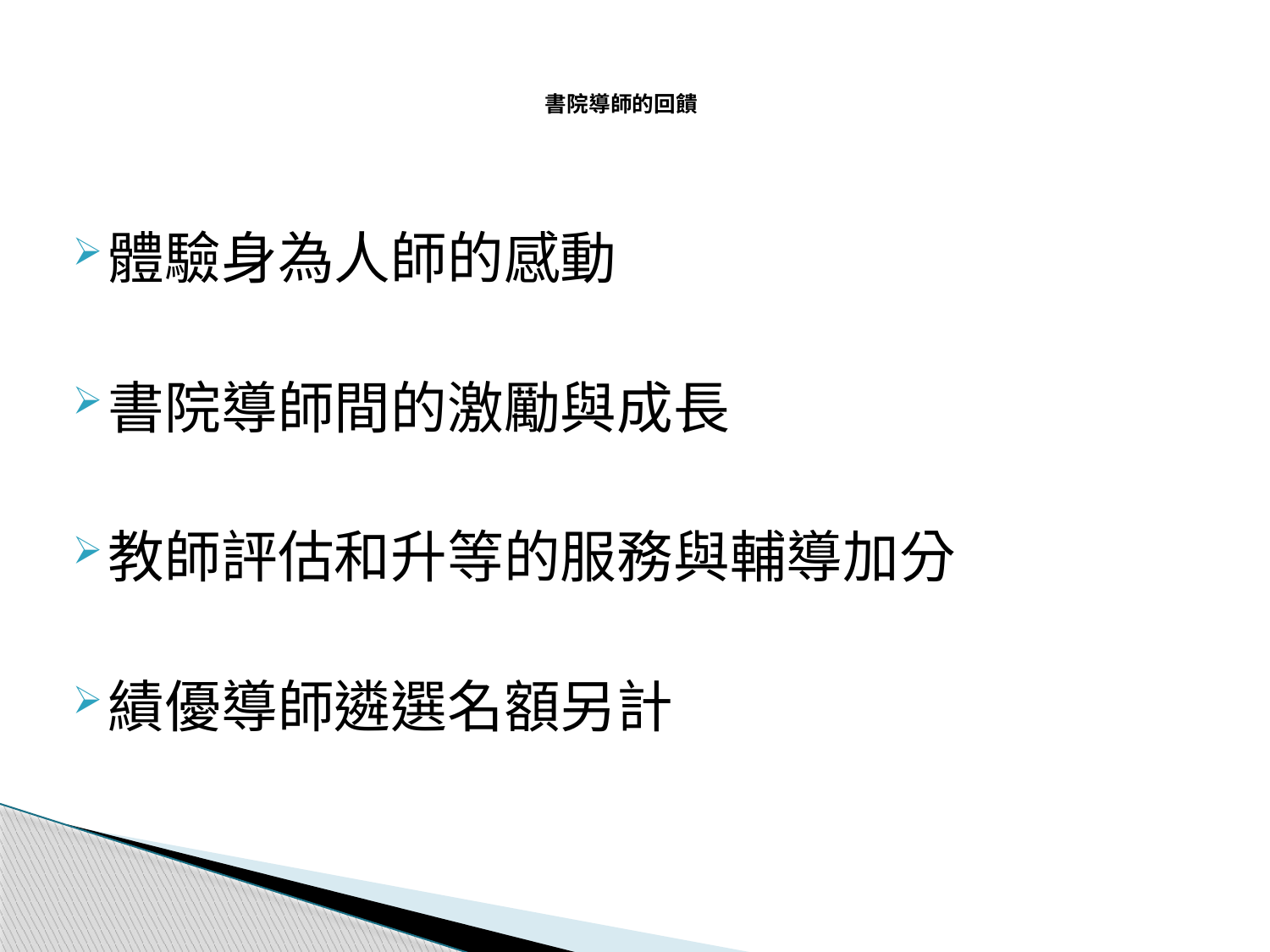

# 書院導師的回饋
體驗身為人師的感動

書院導師間的激勵與成長

教師評估和升等的服務與輔導加分

績優導師遴選名額另計